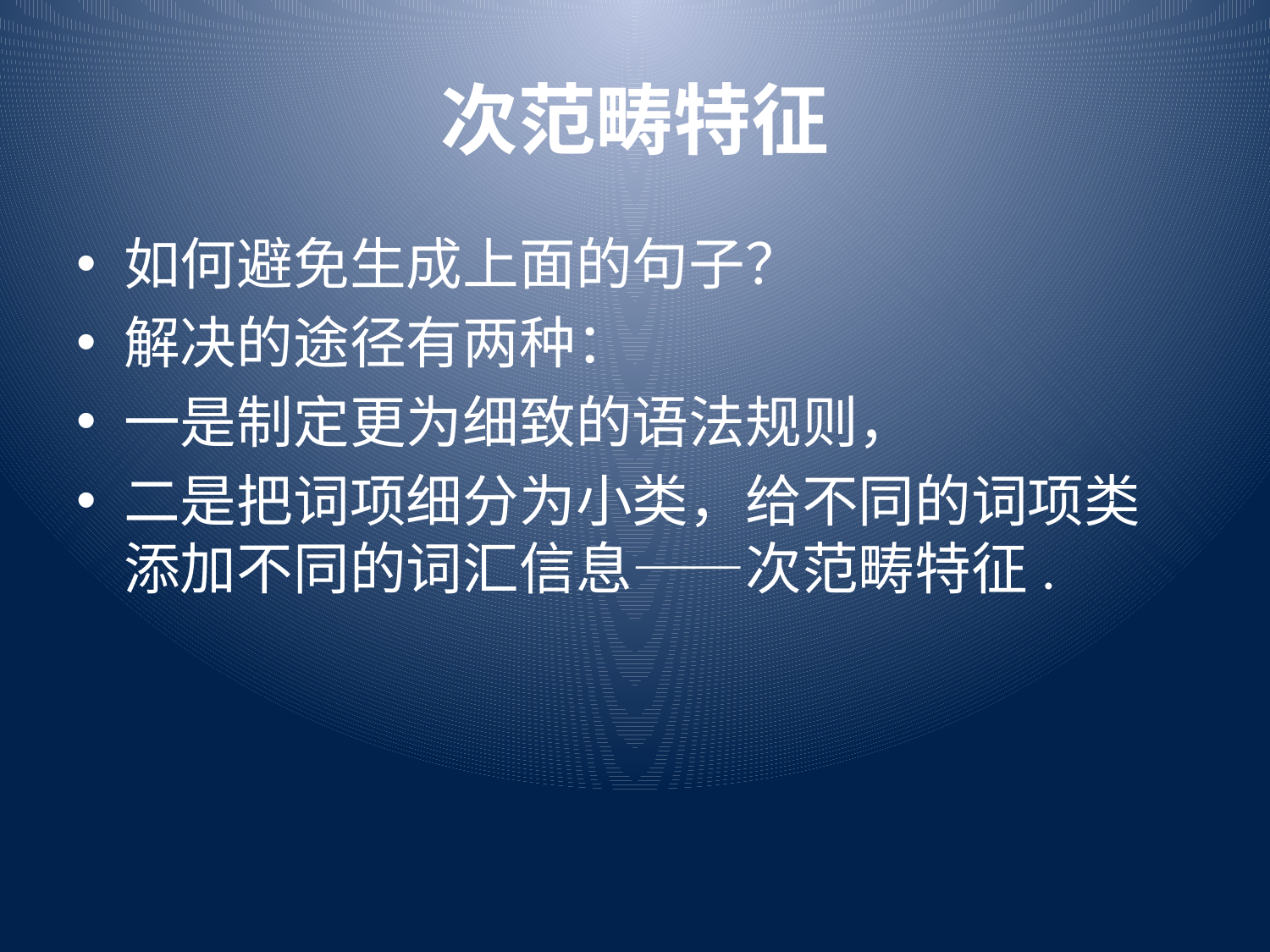

# 次范畴特征
如何避免生成上面的句子？
解决的途径有两种：
一是制定更为细致的语法规则，
二是把词项细分为小类，给不同的词项类添加不同的词汇信息——次范畴特征.